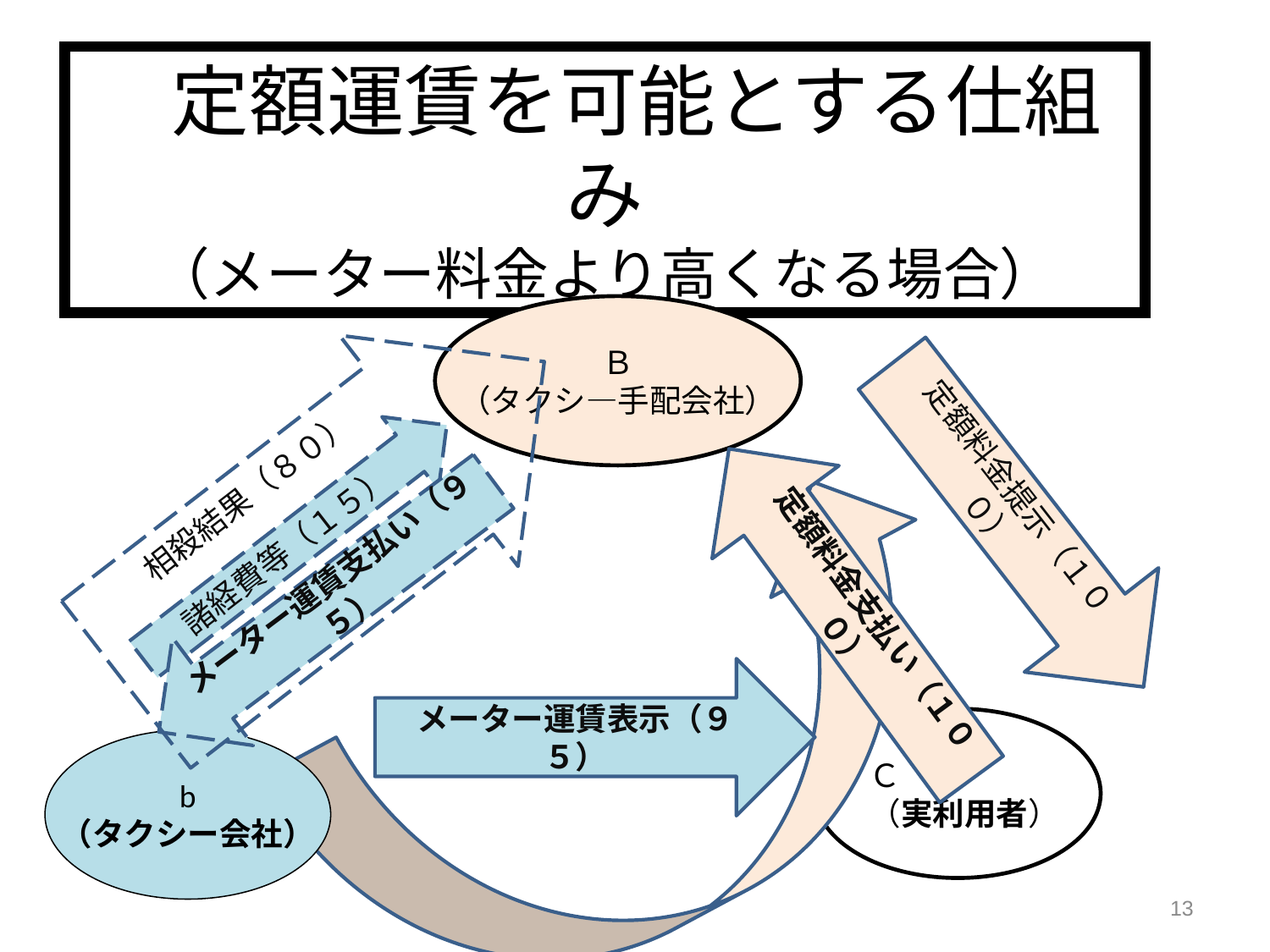

定額運賃を可能とする仕組み
（メーター料金より高くなる場合）
Ｂ
（タクシ―手配会社）

相殺結果（８０）

定額料金提示（１００）
諸経費等（１５）
定額料金支払い（１００）
メーター運賃支払い（９５）

メーター運賃表示（９５）
Ｃ
（実利用者）
b
（タクシー会社）
13